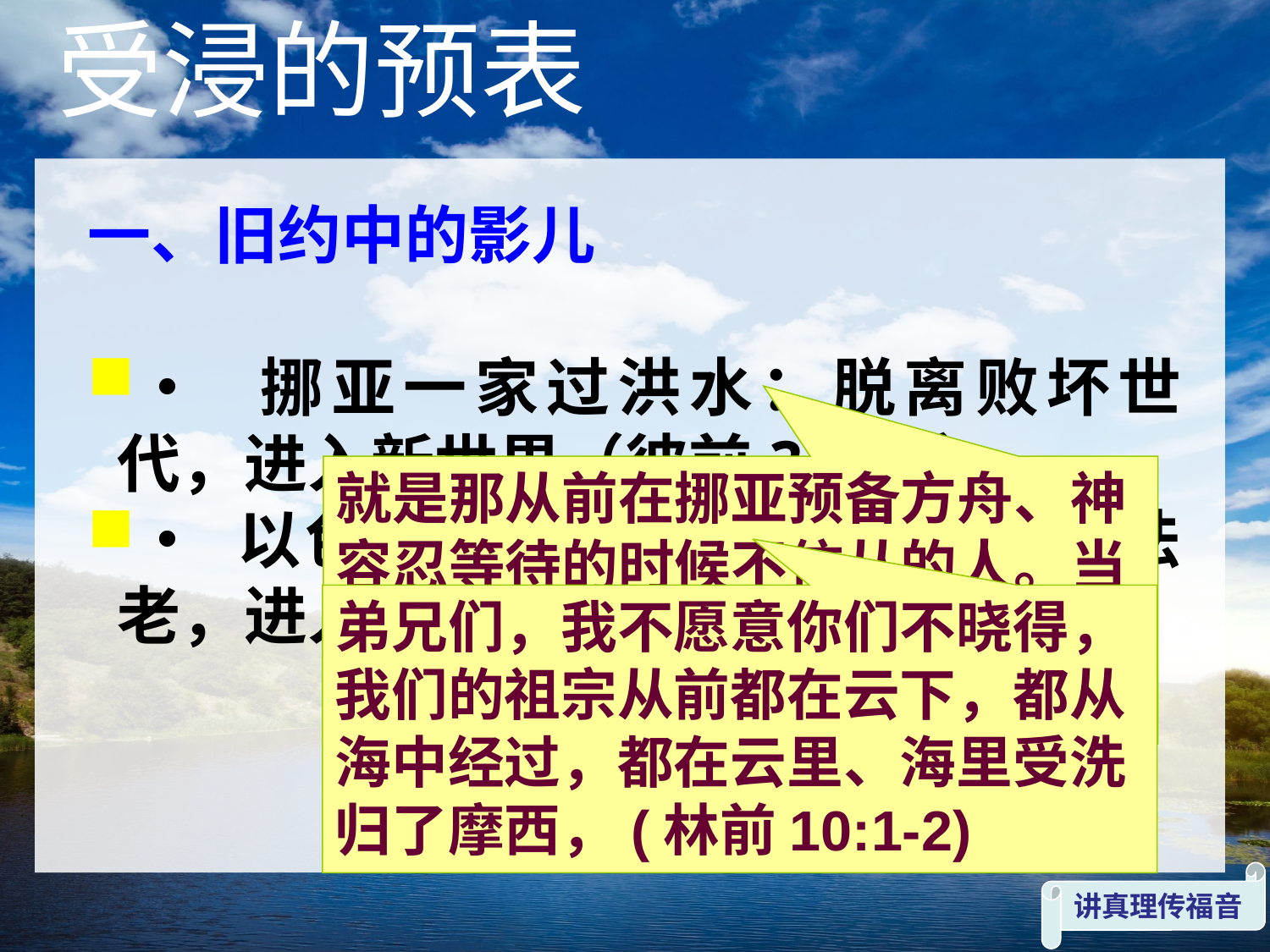

受浸的预表

一、旧约中的影儿

•	挪亚一家过洪水：脱离败坏世代，进入新世界（彼前3:20）
• 以色列人过红海：脱离埃及与法老，进入新境地（林前10:1-2）

就是那从前在挪亚预备方舟、神容忍等待的时候不信从的人。当时进入方舟，借着水得救的不多，只有八个人 (彼前3:20)
弟兄们，我不愿意你们不晓得，我们的祖宗从前都在云下，都从海中经过，都在云里、海里受洗归了摩西，(林前10:1-2)
讲真理传福音